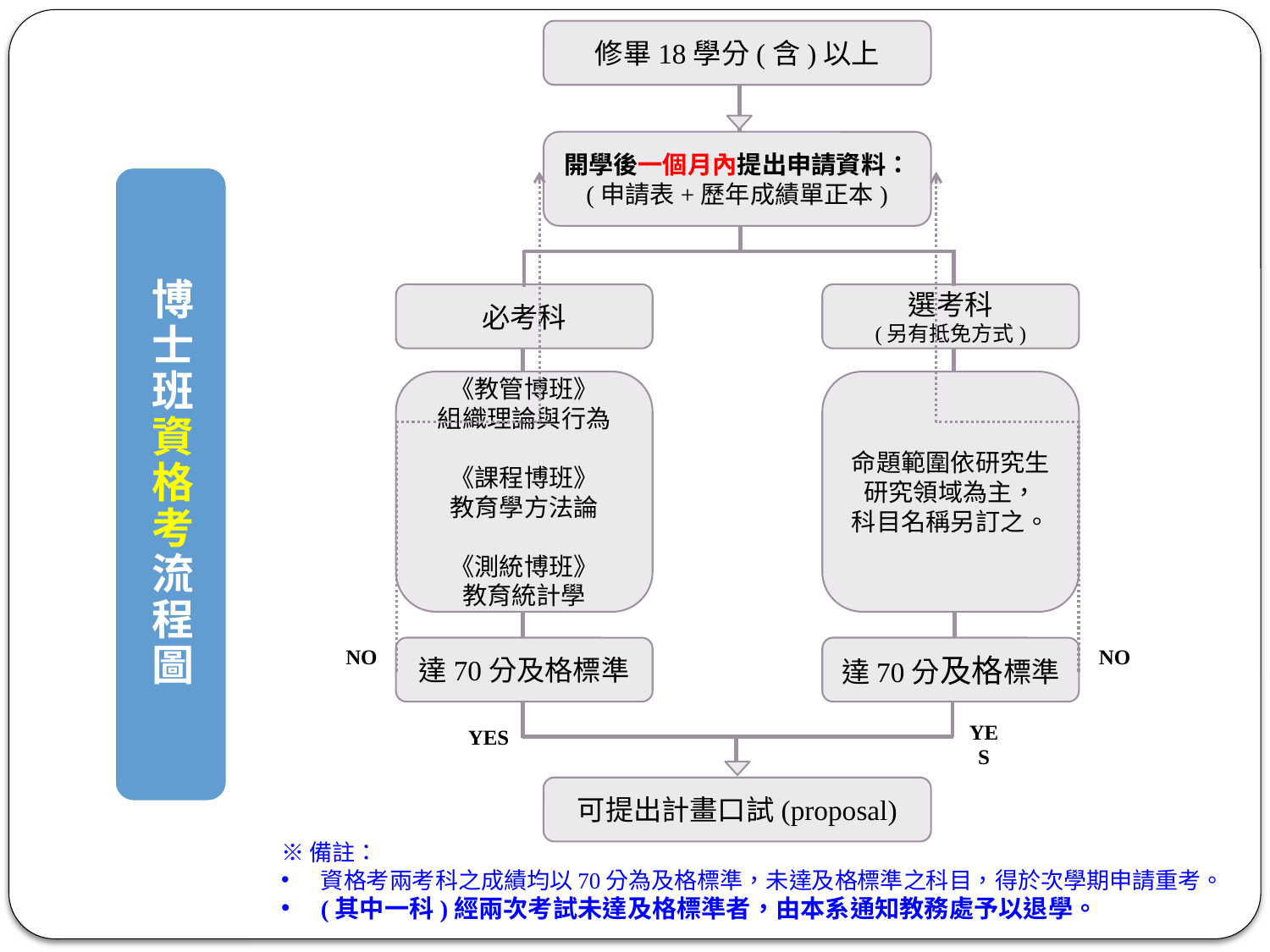

修畢18學分(含)以上

開學後一個月內提出申請資料：
(申請表+歷年成績單正本)
必考科
選考科
(另有抵免方式)
《教管博班》
組織理論與行為

《課程博班》
教育學方法論

《測統博班》
教育統計學
命題範圍依研究生研究領域為主，
科目名稱另訂之。
達70分及格標準
達70分及格標準
可提出計畫口試(proposal)
NO
YES

YES
NO
※備註：
資格考兩考科之成績均以70分為及格標準，未達及格標準之科目，得於次學期申請重考。
(其中一科)經兩次考試未達及格標準者，由本系通知教務處予以退學。
博士班資格考流程圖